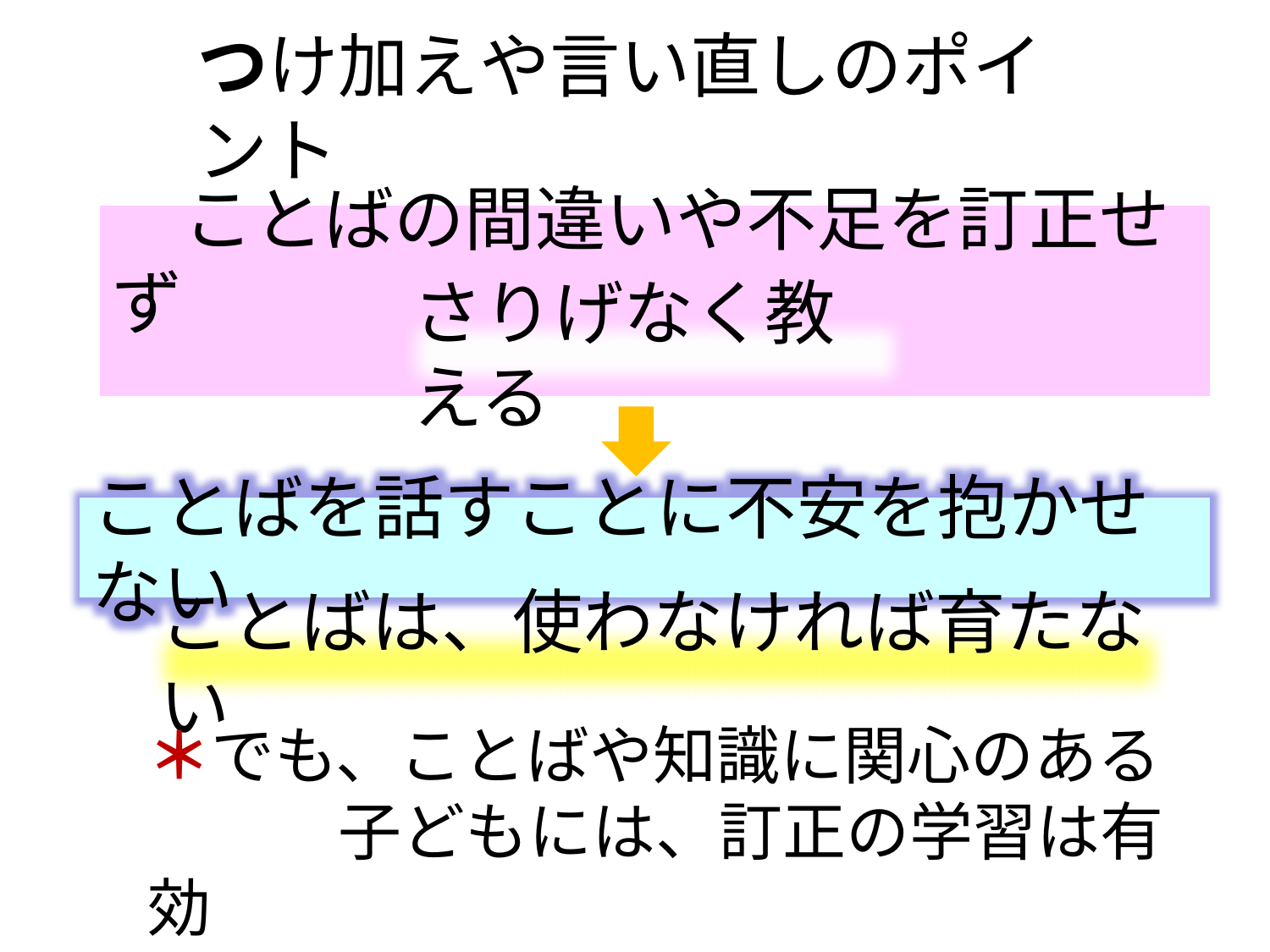

つけ加えや言い直しのポイント
　ことばの間違いや不足を訂正せず

さりげなく教える

ことばを話すことに不安を抱かせない
ことばは、使わなければ育たない
＊でも、ことばや知識に関心のある
　　　子どもには、訂正の学習は有効